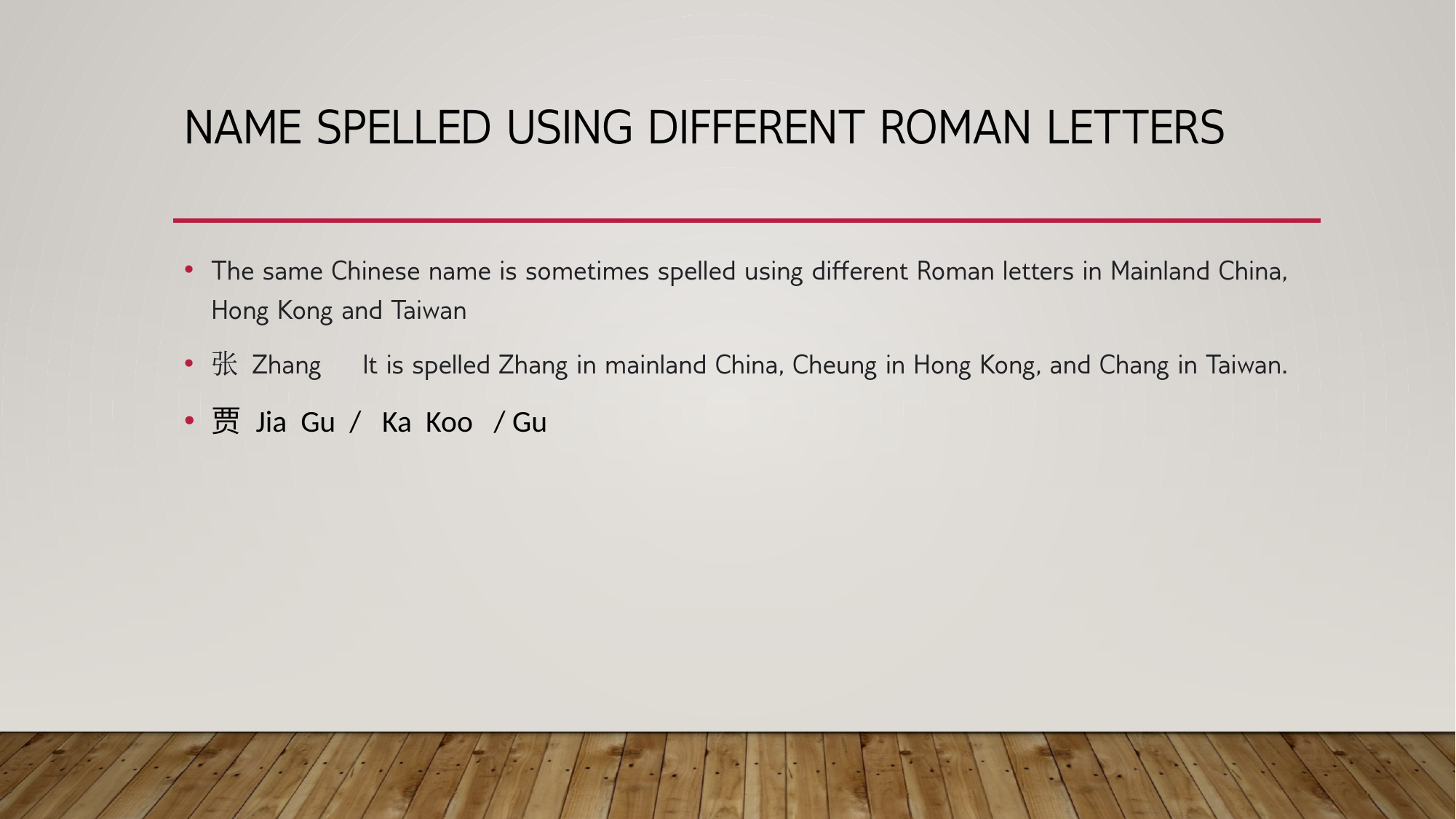

# Name spelled using different roman letters
The same Chinese name is sometimes spelled using different Roman letters in Mainland China, Hong Kong and Taiwan
张 Zhang     It is spelled Zhang in mainland China, Cheung in Hong Kong, and Chang in Taiwan.
贾 Jia  Gu  /   Ka  Koo   / Gu